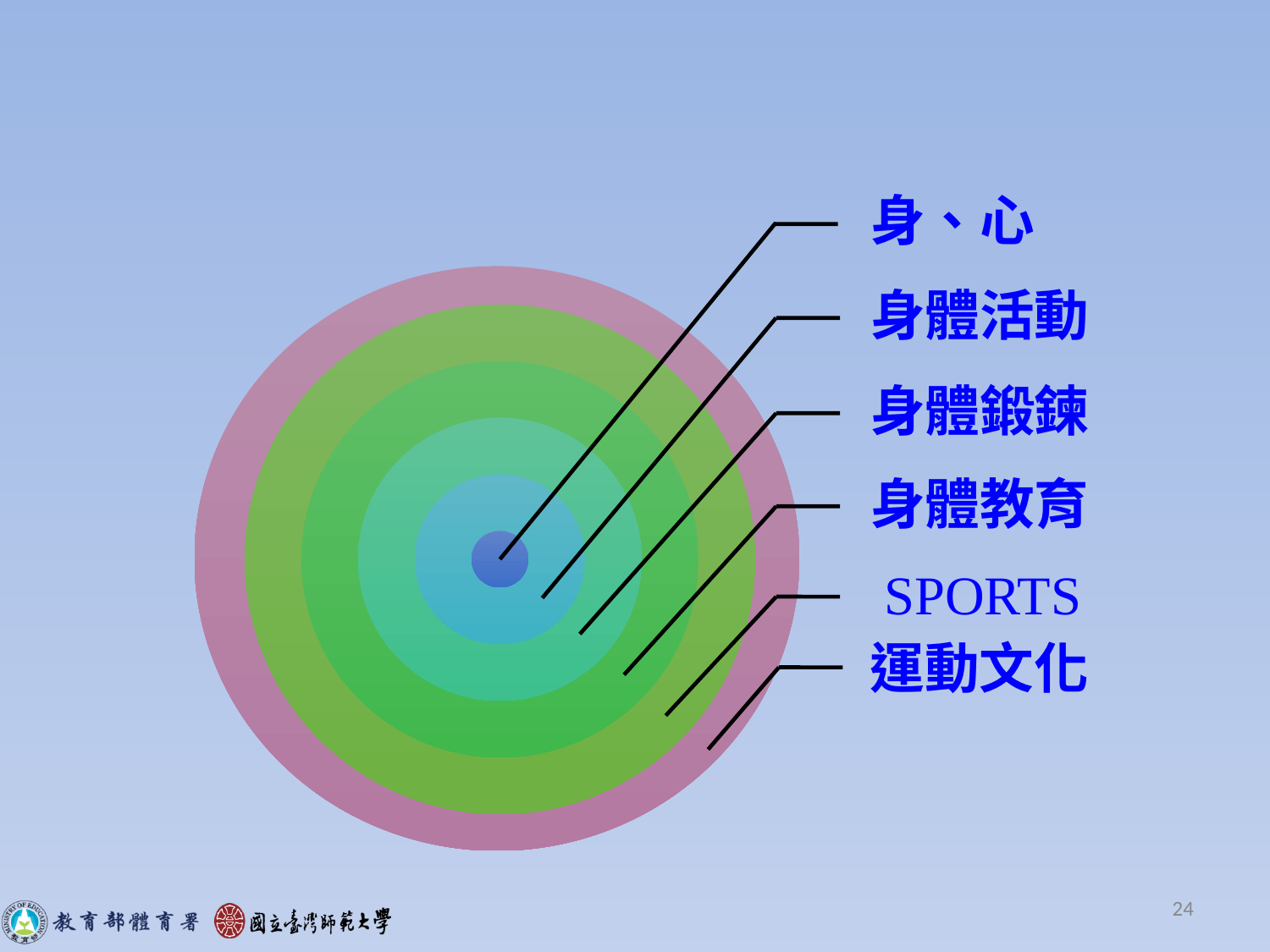

身、心
身體活動
身體鍛鍊
身體教育
 SPORTS

運動文化

24